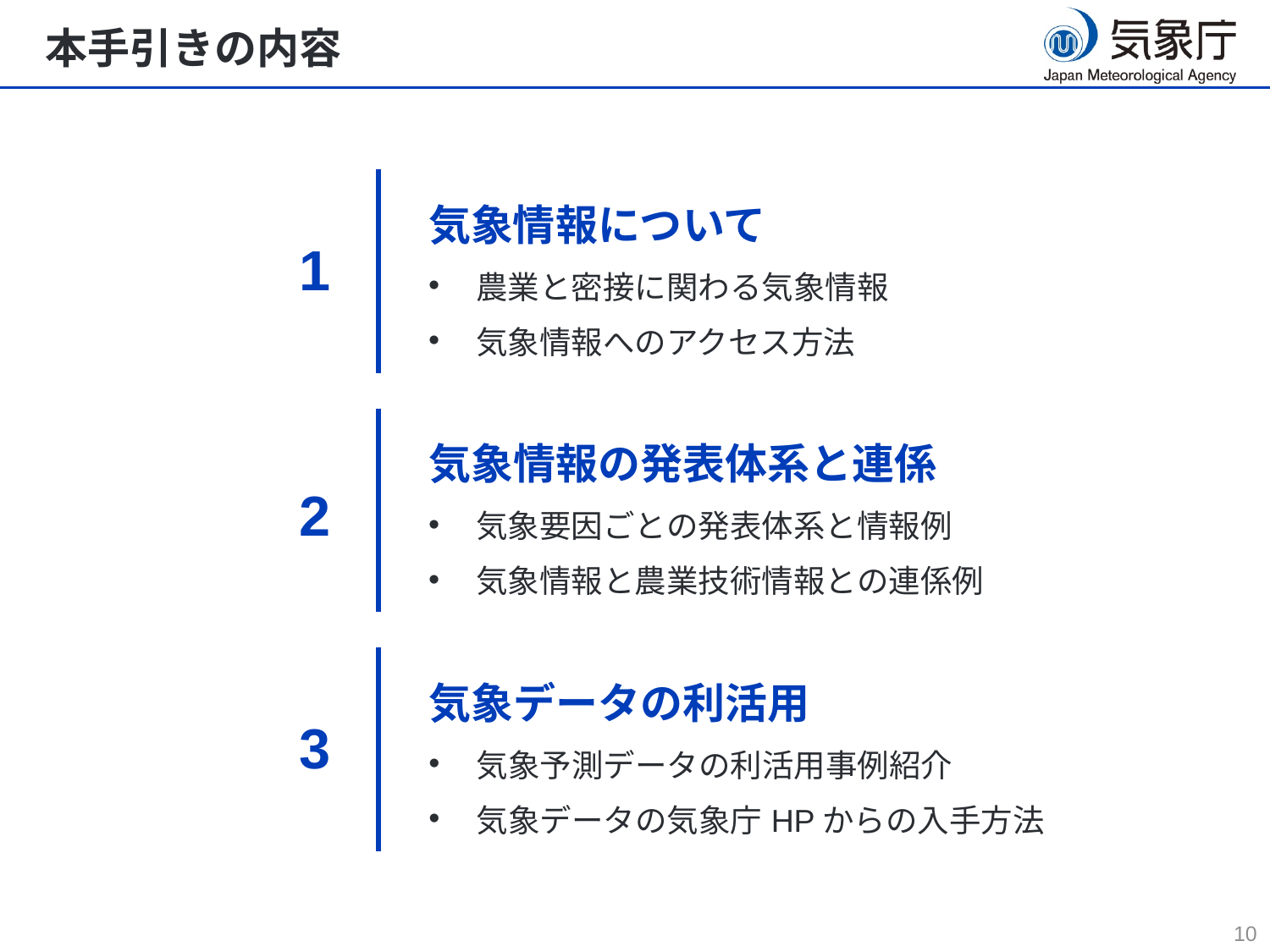

# 本手引きの内容
| 1 | 気象情報について 農業と密接に関わる気象情報 気象情報へのアクセス方法 |
| --- | --- |
| 2 | 気象情報の発表体系と連係 気象要因ごとの発表体系と情報例 気象情報と農業技術情報との連係例 |
| --- | --- |
| 3 | 気象データの利活用 気象予測データの利活用事例紹介 気象データの気象庁HPからの入手方法 |
| --- | --- |
10